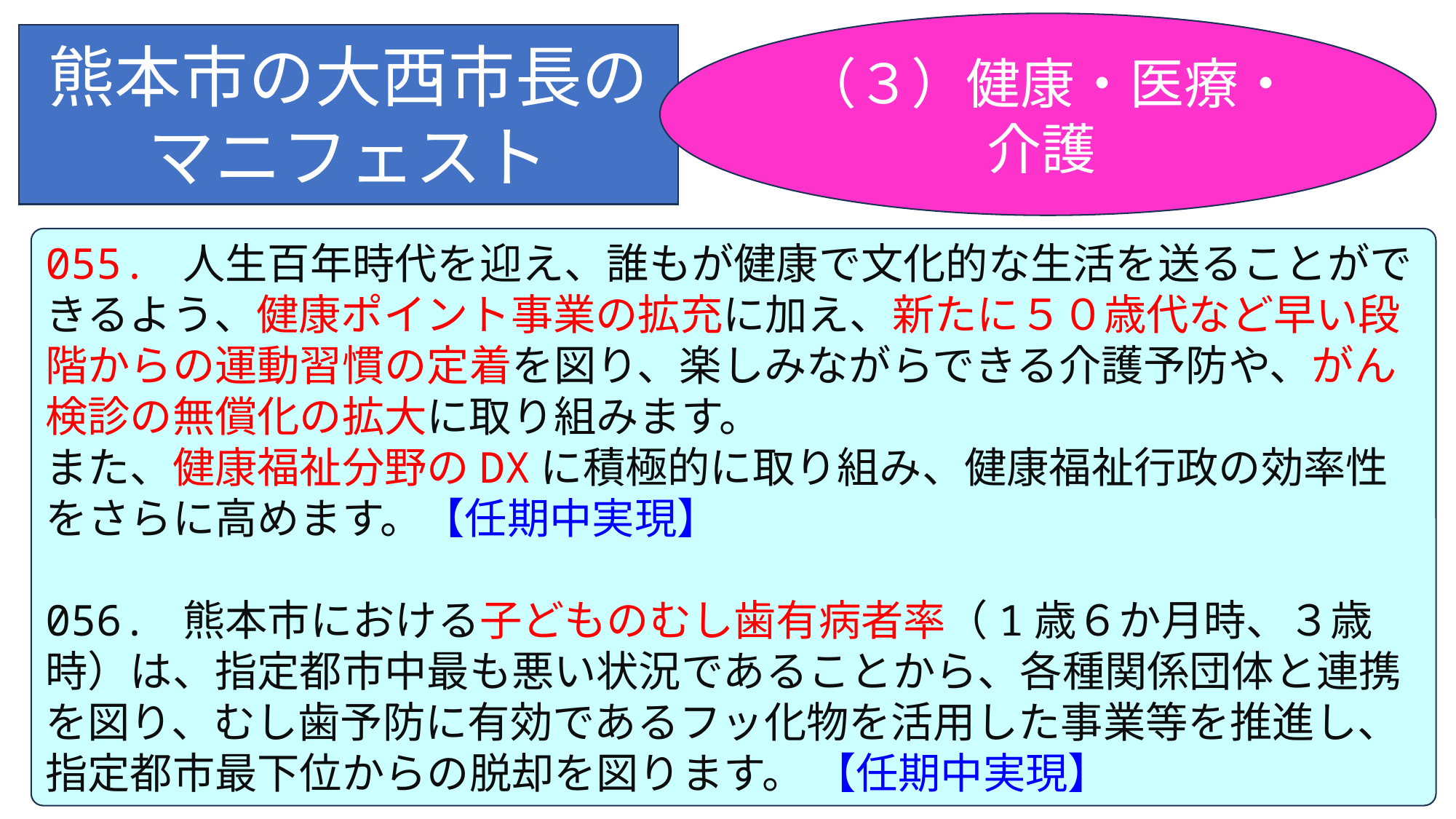

（３）健康・医療・介護
熊本市の大西市長の
マニフェスト
055. 人生百年時代を迎え、誰もが健康で文化的な生活を送ることができるよう、健康ポイント事業の拡充に加え、新たに５０歳代など早い段階からの運動習慣の定着を図り、楽しみながらできる介護予防や、がん検診の無償化の拡大に取り組みます。
また、健康福祉分野のDXに積極的に取り組み、健康福祉行政の効率性をさらに高めます。【任期中実現】

056. 熊本市における子どものむし歯有病者率（1歳６か月時、３歳時）は、指定都市中最も悪い状況であることから、各種関係団体と連携を図り、むし歯予防に有効であるフッ化物を活用した事業等を推進し、指定都市最下位からの脱却を図ります。 【任期中実現】